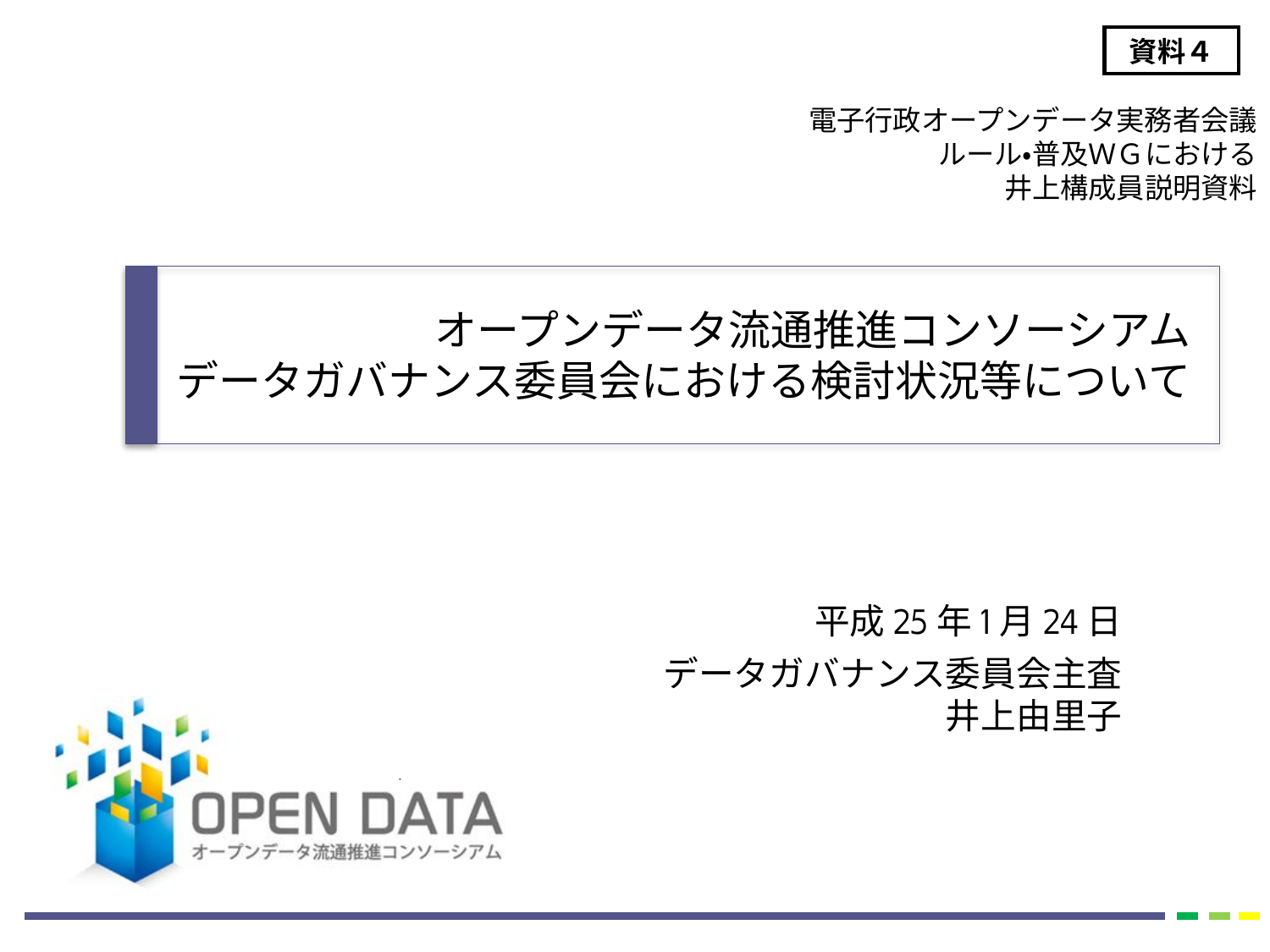

資料４
電子行政オープンデータ実務者会議
　ルール・普及ＷＧにおける
井上構成員説明資料
オープンデータ流通推進コンソーシアム
データガバナンス委員会における検討状況等について
平成25年1月24日
データガバナンス委員会主査井上由里子